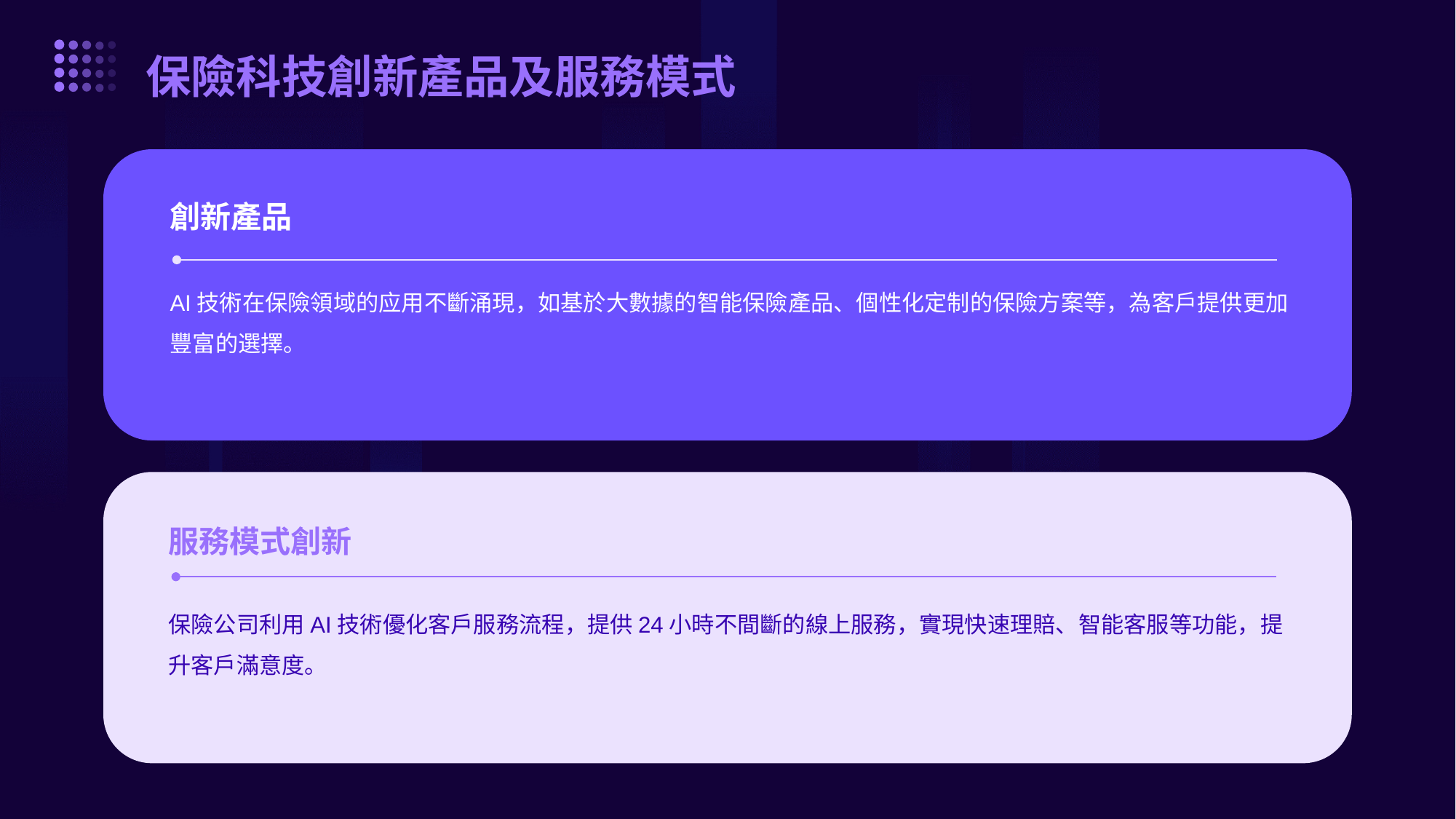

保險科技創新產品及服務模式

創新產品
AI技術在保險領域的应用不斷涌現，如基於大數據的智能保險產品、個性化定制的保險方案等，為客戶提供更加豐富的選擇。

服務模式創新
保險公司利用AI技術優化客戶服務流程，提供24小時不間斷的線上服務，實現快速理賠、智能客服等功能，提升客戶滿意度。